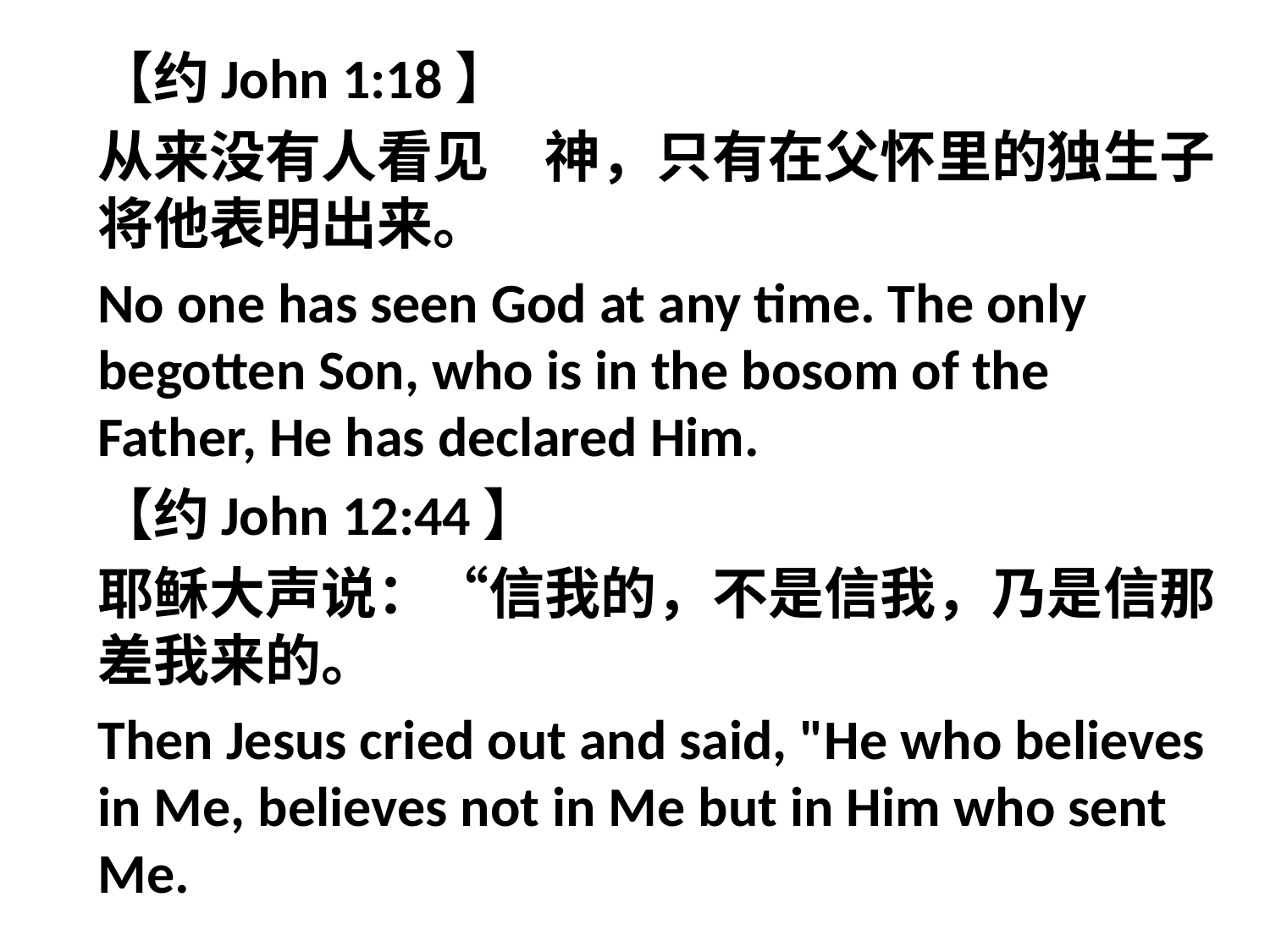

【约John 1:18】
从来没有人看见　神，只有在父怀里的独生子将他表明出来。
No one has seen God at any time. The only begotten Son, who is in the bosom of the Father, He has declared Him.
【约John 12:44】
耶稣大声说：“信我的，不是信我，乃是信那差我来的。
Then Jesus cried out and said, "He who believes in Me, believes not in Me but in Him who sent Me.